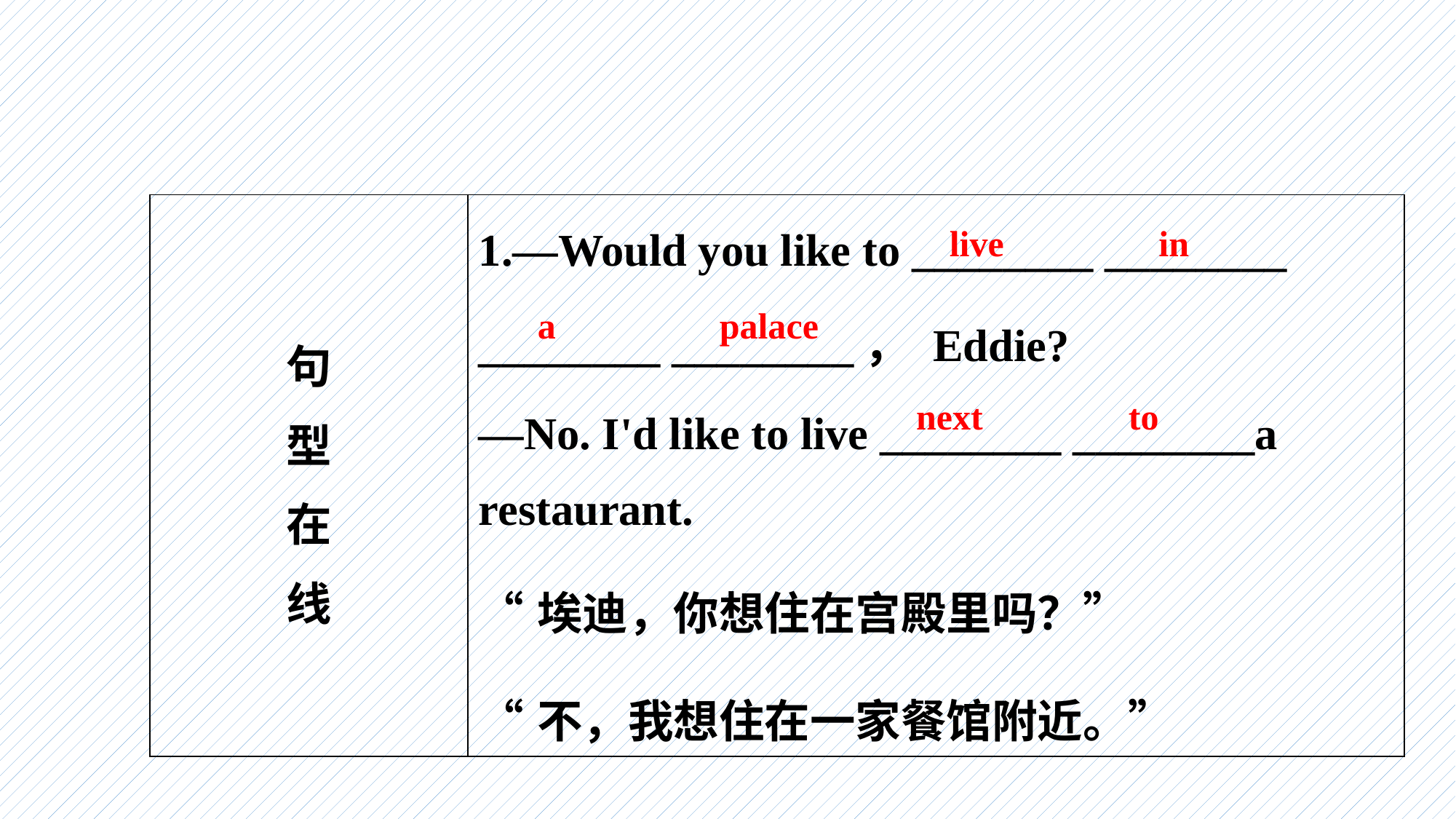

| 句 型 在 线 | 1.—Would you like to \_\_\_\_\_\_\_\_ \_\_\_\_\_\_\_\_ \_\_\_\_\_\_\_\_ \_\_\_\_\_\_\_\_， Eddie? —No. I'd like to live \_\_\_\_\_\_\_\_ \_\_\_\_\_\_\_\_a restaurant. “埃迪，你想住在宫殿里吗？” “不，我想住在一家餐馆附近。” |
| --- | --- |
live                 in
  a                  palace

next                to